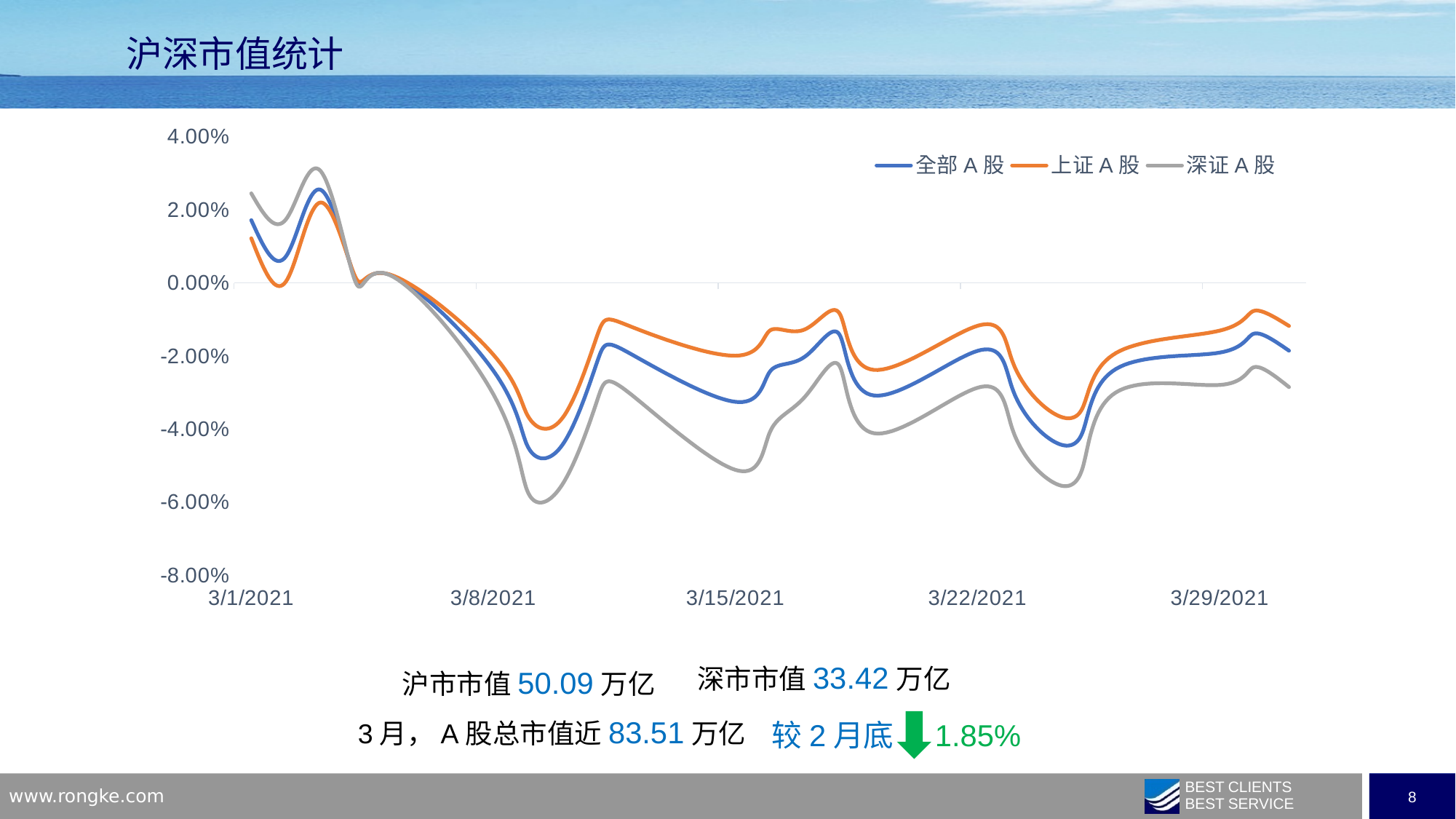

沪深市值统计

### Chart

| Category | 全部A股 | 上证A股 | 深证A股 |
|---|---|---|---|
| 44256 | 0.01716888281676643 | 0.012201542957923861 | 0.02448802236998704 |
| 44257 | 0.007229449321935588 | 0.00035748736626728395 | 0.01735495906453388 |
| 44258 | 0.025504951602568493 | 0.022002662107179827 | 0.03066540904473758 |
| 44259 | 0.001277120311637292 | 0.0017762588145451286 | 0.0005416636686546017 |
| 44260 | 0.0022489152232112453 | 0.002308441115649984 | 0.002161206882824729 |
| 44263 | -0.0240422359539868 | -0.01965540578661329 | -0.03050602159395488 |
| 44264 | -0.04491138347993484 | -0.03647591308983089 | -0.057340648177868214 |
| 44265 | -0.04424188679964003 | -0.036915407482024376 | -0.055037105835980316 |
| 44266 | -0.021564266983383318 | -0.014395073028139804 | -0.03212773350459652 |
| 44267 | -0.01957602005978476 | -0.012045565422512006 | -0.030671787031943065 |
| 44270 | -0.03255084435251976 | -0.01991359109054225 | -0.05117123651597055 |
| 44271 | -0.024199546139758055 | -0.01299482266146601 | -0.040709173709798985 |
| 44272 | -0.020211551294074814 | -0.012731751575580819 | -0.031232680633037857 |
| 44273 | -0.014063736506579883 | -0.008244811446763589 | -0.02263764592138473 |
| 44274 | -0.030806508972631486 | -0.023796743242282647 | -0.04113506554844404 |
| 44277 | -0.018576723786414062 | -0.011722726709936904 | -0.02867576265775218 |
| 44278 | -0.028826248431296442 | -0.021315766052819596 | -0.039892587213951614 |
| 44279 | -0.04211030276120076 | -0.03441956566972115 | -0.05344223830095807 |
| 44280 | -0.0415985725542769 | -0.034824504510359566 | -0.0515798398020032 |
| 44281 | -0.023527299672738033 | -0.019170228122130872 | -0.029947237394831405 |
| 44284 | -0.019062521076124272 | -0.013048922904787763 | -0.02792327208703449 |
| 44285 | -0.013848936256254385 | -0.007614499650269169 | -0.023035082218546554 |
| 44286 | -0.01854283022074532 | -0.011774111485723049 | -0.028516215756209107 |
深市市值33.42万亿
沪市市值50.09万亿
3月，A股总市值近83.51万亿
  较2月底     1.85%